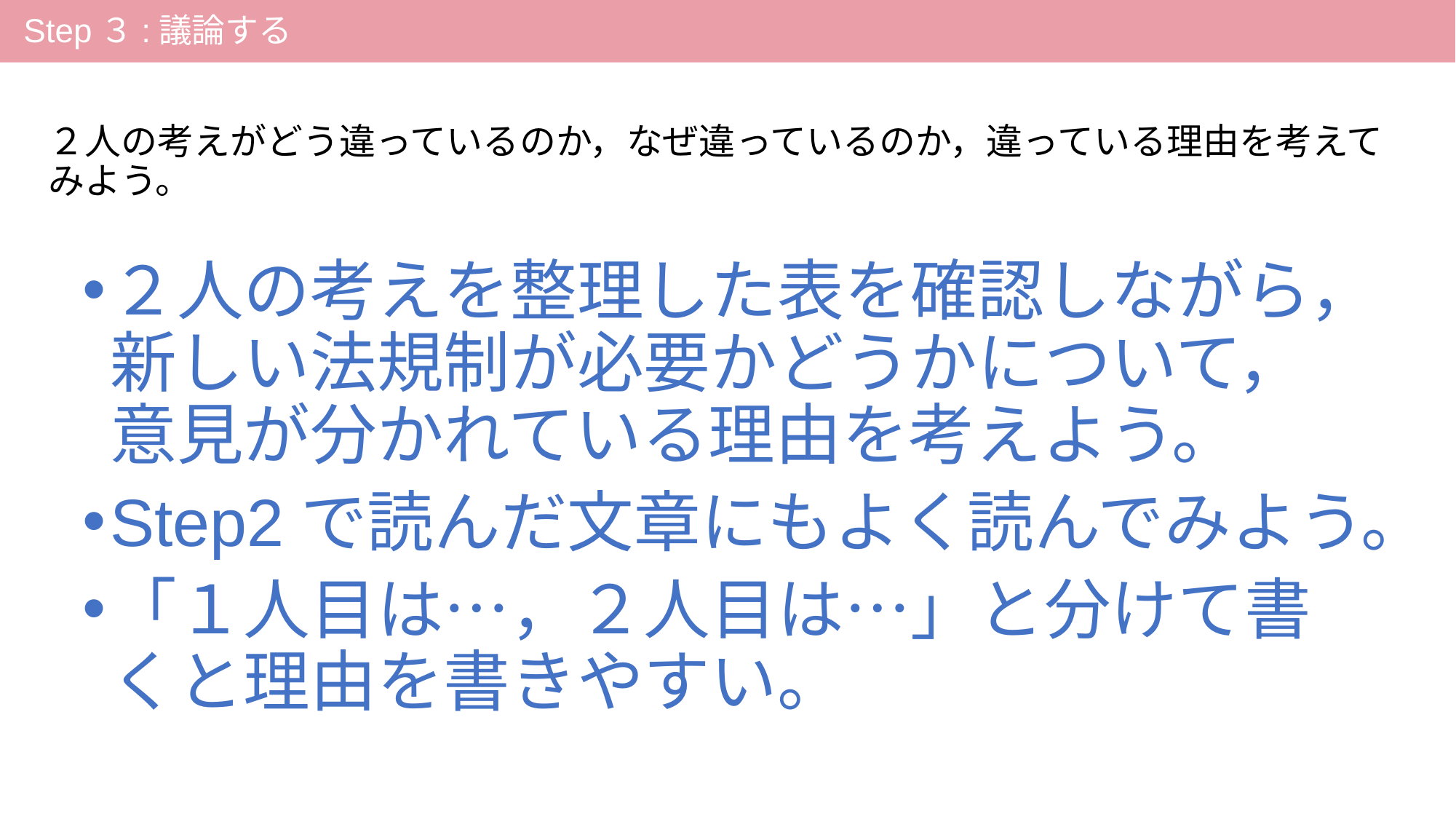

Step３:議論する
# ２人の考えがどう違っているのか，なぜ違っているのか，違っている理由を考えてみよう。
２人の考えを整理した表を確認しながら，新しい法規制が必要かどうかについて，意見が分かれている理由を考えよう。
Step2で読んだ文章にもよく読んでみよう。
「１人目は…，２人目は…」と分けて書くと理由を書きやすい。